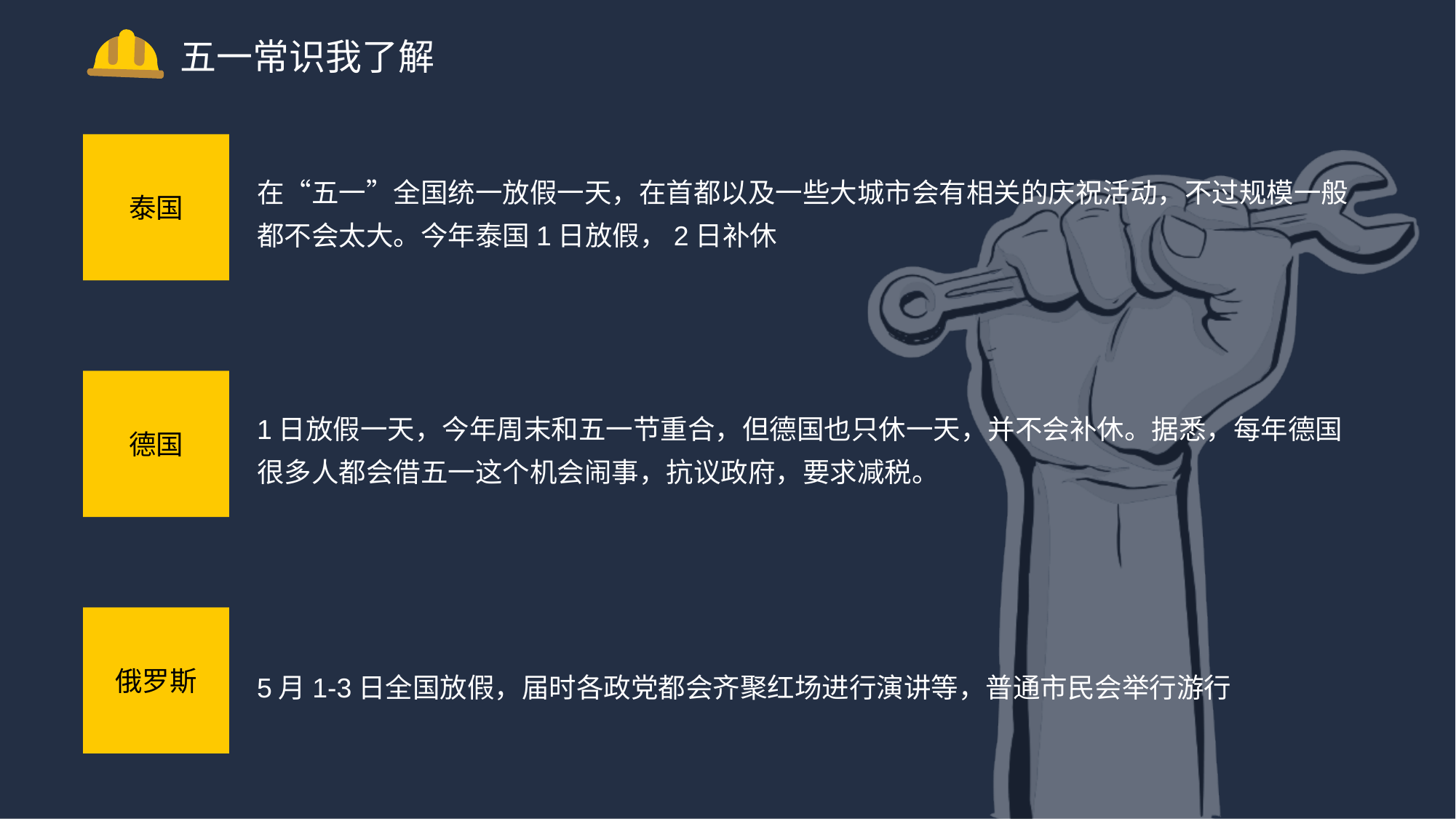

五一常识我了解

泰国
在“五一”全国统一放假一天，在首都以及一些大城市会有相关的庆祝活动，不过规模一般都不会太大。今年泰国1日放假，2日补休

德国
1日放假一天，今年周末和五一节重合，但德国也只休一天，并不会补休。据悉，每年德国很多人都会借五一这个机会闹事，抗议政府，要求减税。
俄罗斯
5月1-3日全国放假，届时各政党都会齐聚红场进行演讲等，普通市民会举行游行